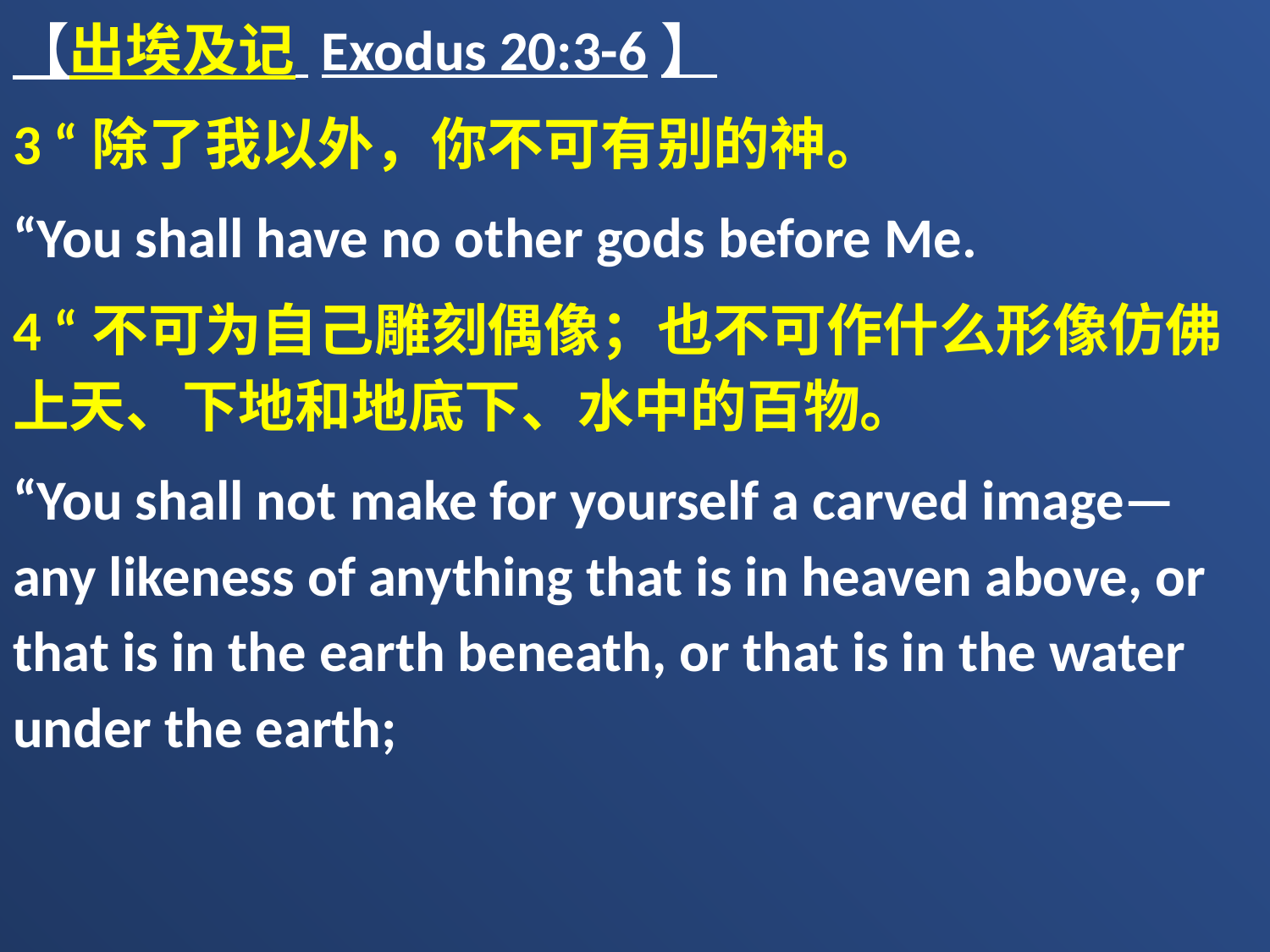

【出埃及记 Exodus 20:3-6】
3 “除了我以外，你不可有别的神。
“You shall have no other gods before Me.
4 “不可为自己雕刻偶像；也不可作什么形像仿佛上天、下地和地底下、水中的百物。
“You shall not make for yourself a carved image—any likeness of anything that is in heaven above, or that is in the earth beneath, or that is in the water under the earth;